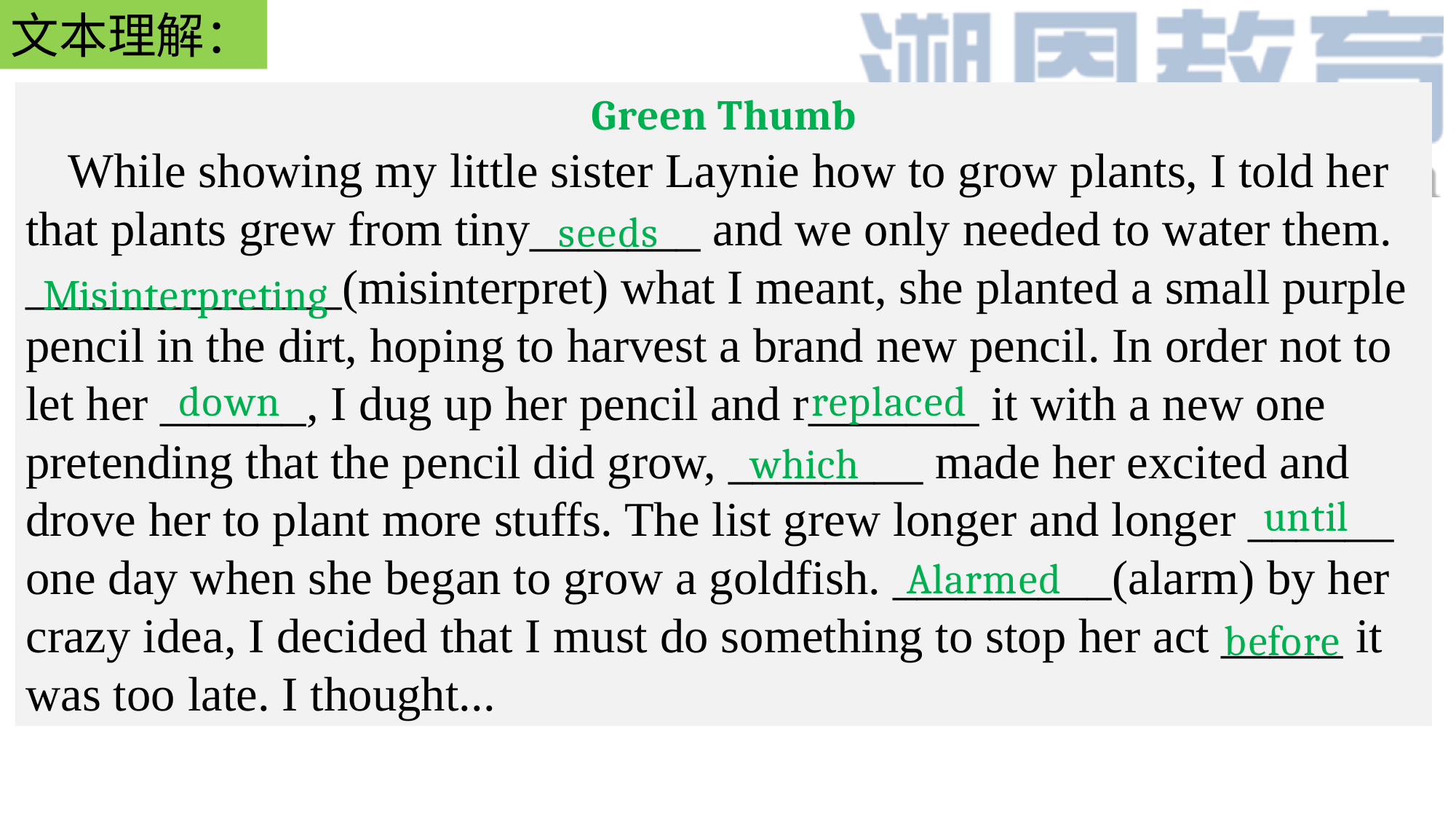

文本理解：
Green Thumb
    While showing my little sister Laynie how to grow plants, I told her that plants grew from tiny_______ and we only needed to water them. _____________(misinterpret) what I meant, she planted a small purple pencil in the dirt, hoping to harvest a brand new pencil. In order not to let her ______, I dug up her pencil and r_______ it with a new one pretending that the pencil did grow, ________ made her excited and drove her to plant more stuffs. The list grew longer and longer ______ one day when she began to grow a goldfish. _________(alarm) by her crazy idea, I decided that I must do something to stop her act _____ it was too late. I thought...
seeds
Misinterpreting
down
replaced
which
until
Alarmed
before